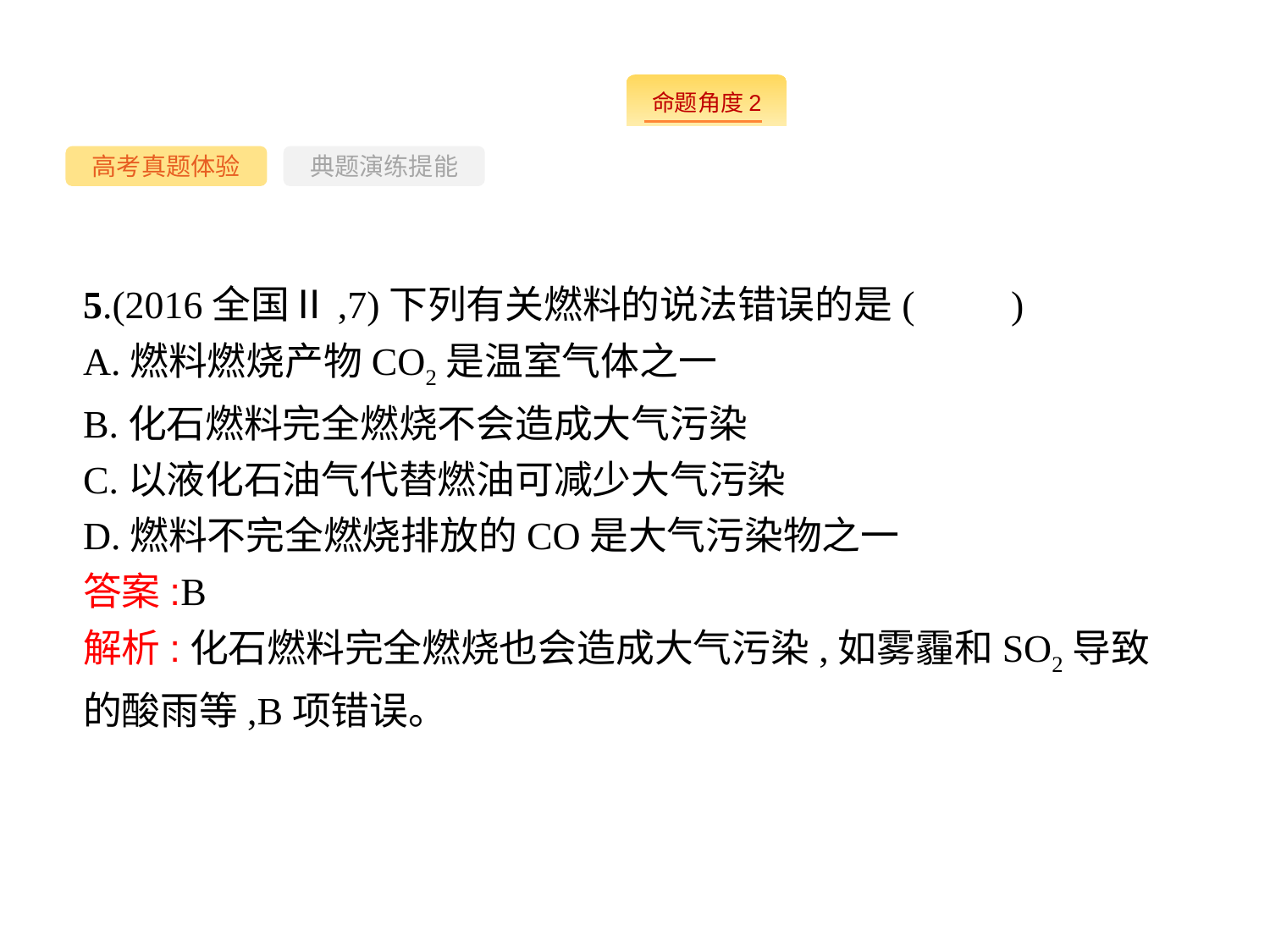

-28-
高考真题体验
典题演练提能
5.(2016全国Ⅱ,7)下列有关燃料的说法错误的是(　　)
A.燃料燃烧产物CO2是温室气体之一
B.化石燃料完全燃烧不会造成大气污染
C.以液化石油气代替燃油可减少大气污染
D.燃料不完全燃烧排放的CO是大气污染物之一
答案:B
解析:化石燃料完全燃烧也会造成大气污染,如雾霾和SO2导致的酸雨等,B项错误。